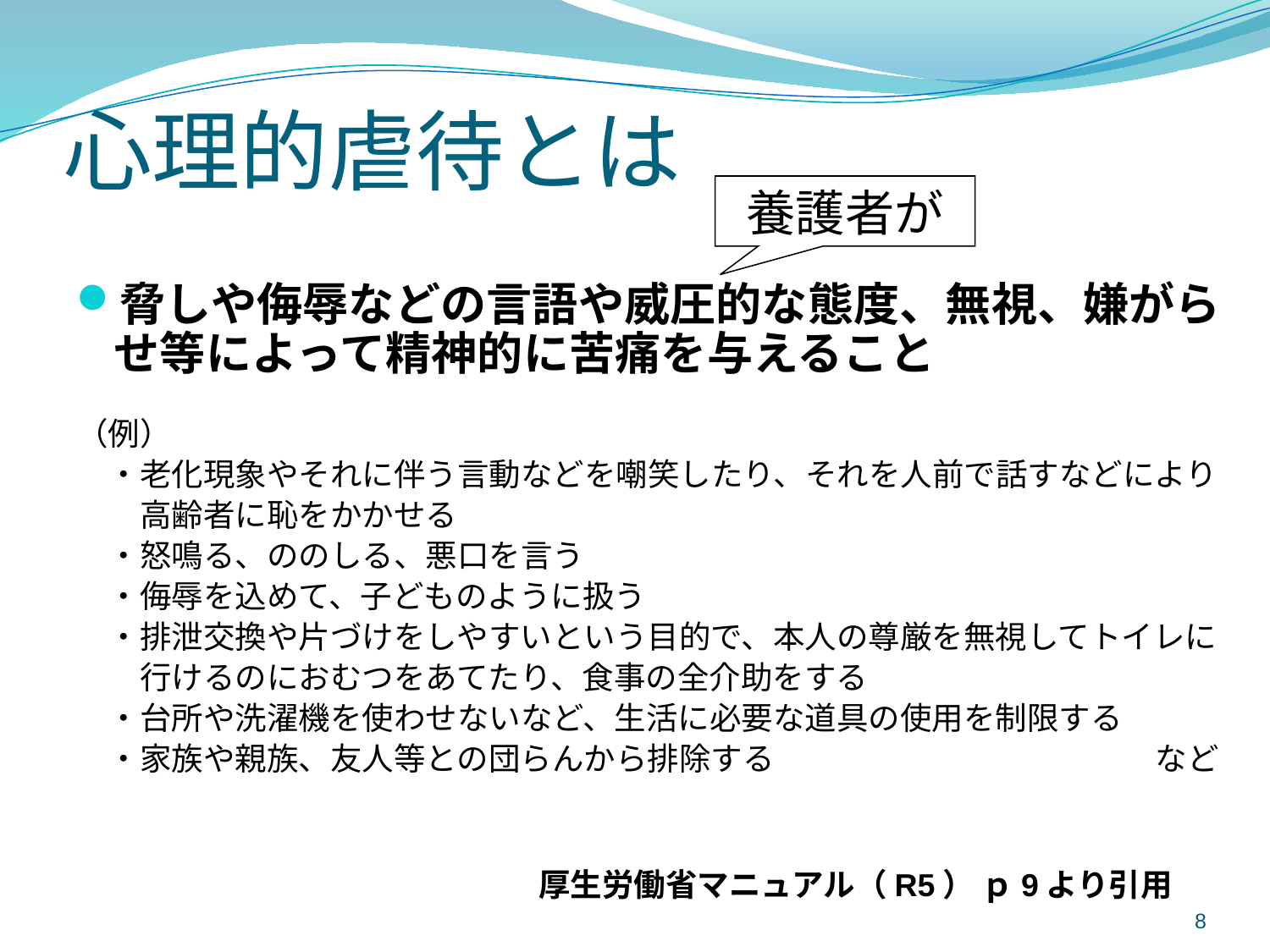

# 心理的虐待とは
養護者が
脅しや侮辱などの言語や威圧的な態度、無視、嫌がらせ等によって精神的に苦痛を与えること

（例）
　・老化現象やそれに伴う言動などを嘲笑したり、それを人前で話すなどにより
　　高齢者に恥をかかせる
　・怒鳴る、ののしる、悪口を言う
　・侮辱を込めて、子どものように扱う
　・排泄交換や片づけをしやすいという目的で、本人の尊厳を無視してトイレに
　　行けるのにおむつをあてたり、食事の全介助をする
　・台所や洗濯機を使わせないなど、生活に必要な道具の使用を制限する
　・家族や親族、友人等との団らんから排除する　　　　　　　　　　　　など
厚生労働省マニュアル（R5） ｐ9より引用
8